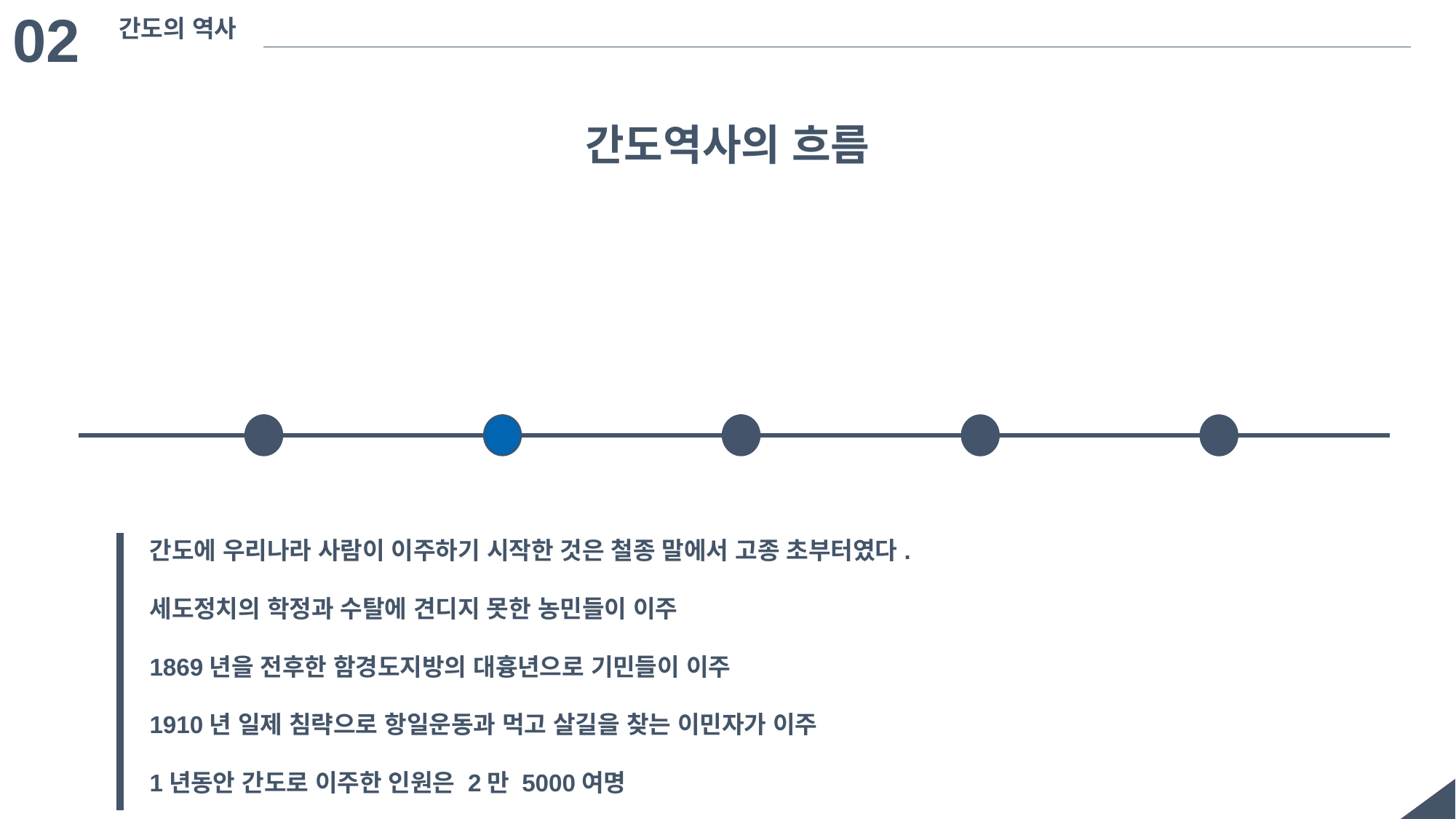

02
간도의 역사
간도역사의 흐름

간도에 우리나라 사람이 이주하기 시작한 것은 철종 말에서 고종 초부터였다.

세도정치의 학정과 수탈에 견디지 못한 농민들이 이주

1869년을 전후한 함경도지방의 대흉년으로 기민들이 이주

1910년 일제 침략으로 항일운동과 먹고 살길을 찾는 이민자가 이주

1년동안 간도로 이주한 인원은 2만 5000여명